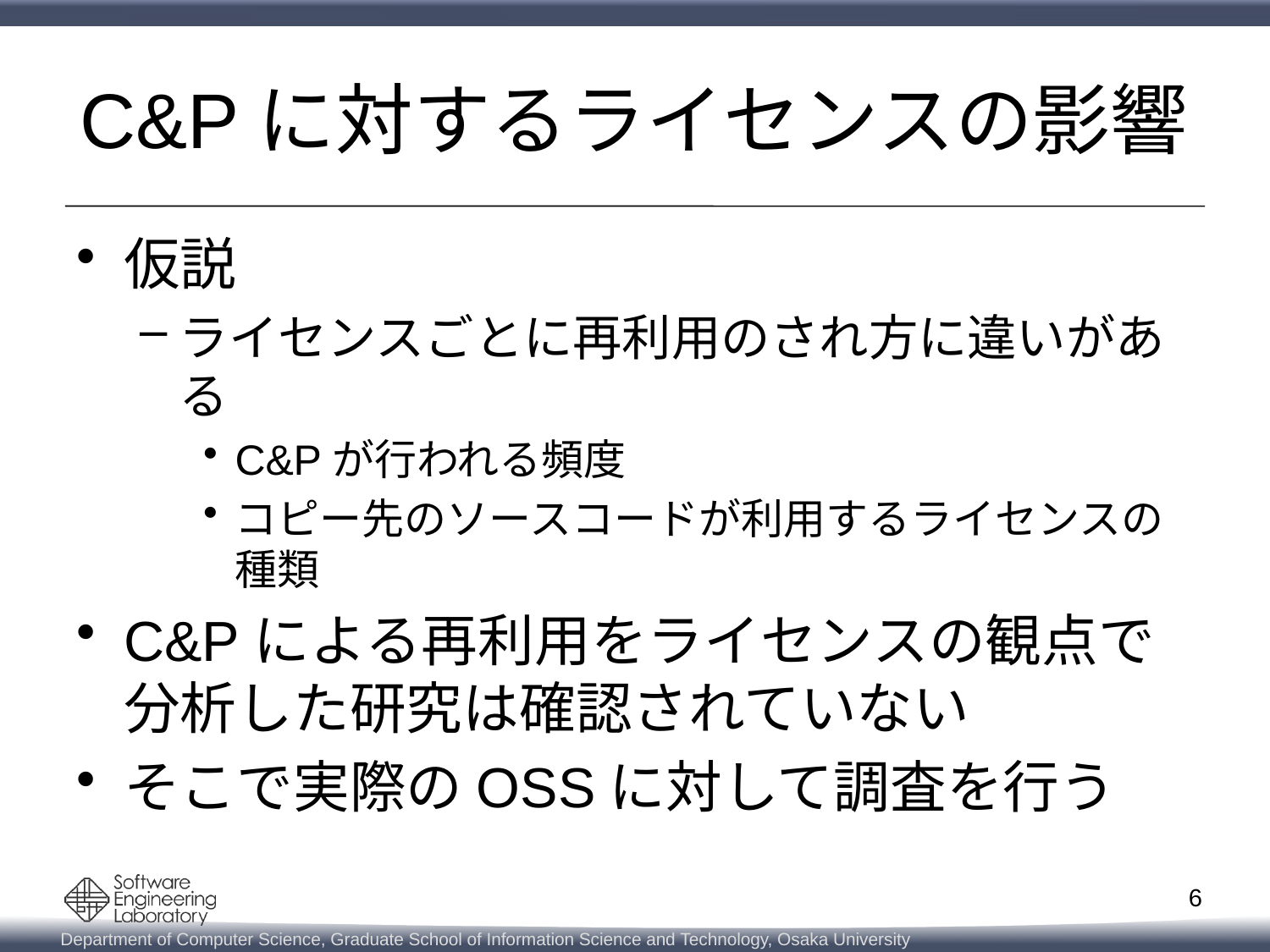

# C&Pに対するライセンスの影響
仮説
ライセンスごとに再利用のされ方に違いがある
C&Pが行われる頻度
コピー先のソースコードが利用するライセンスの種類
C&Pによる再利用をライセンスの観点で分析した研究は確認されていない
そこで実際のOSSに対して調査を行う
6